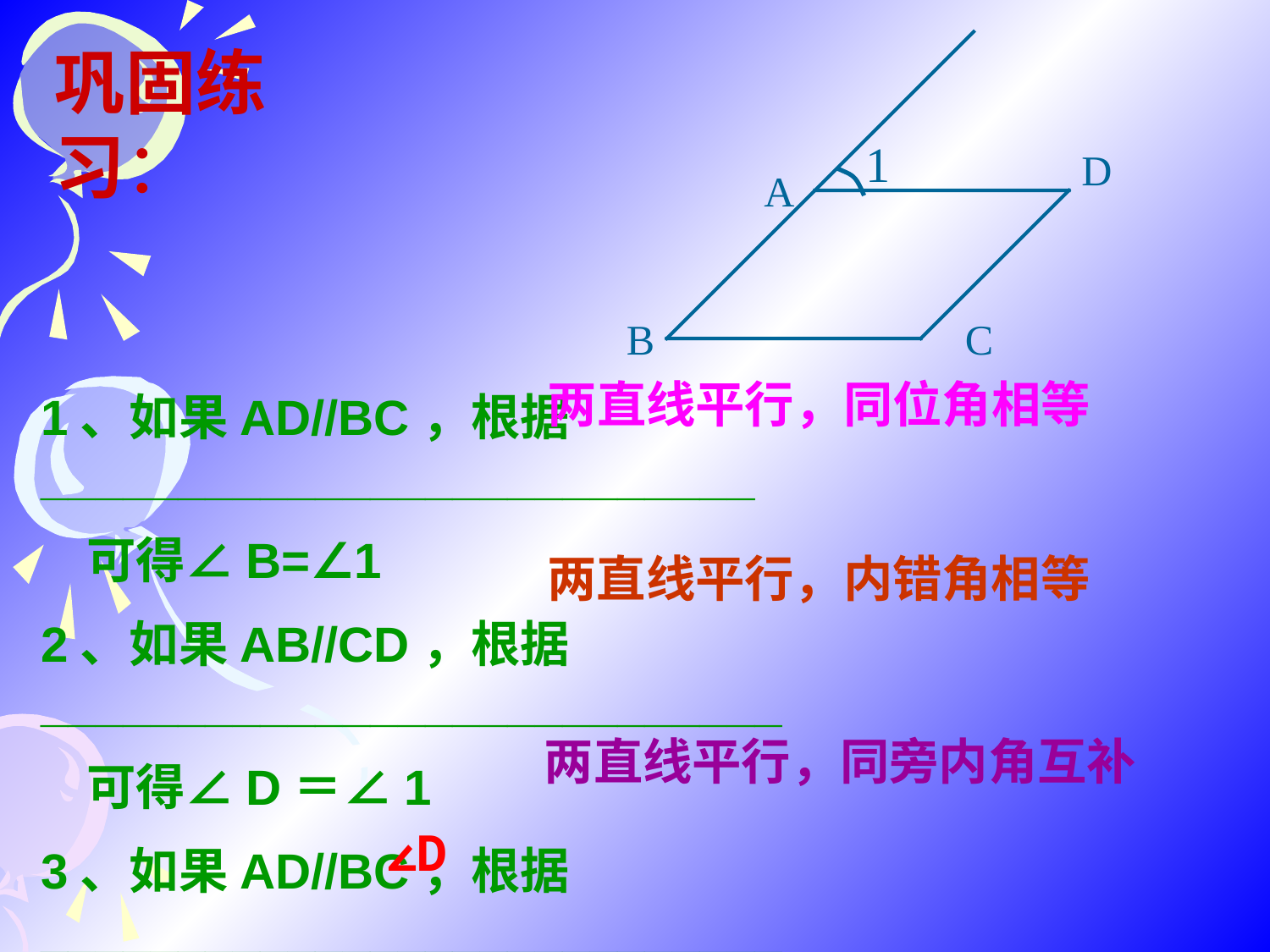

巩固练习：

D
A
B
C
1

两直线平行，同位角相等
1、如果AD//BC，根据__________________________
   可得∠B=∠1
2、如果AB//CD，根据___________________________
   可得∠D＝∠1
3、如果AD//BC，根据___________________________
   可得∠C＋_______＝180°
两直线平行，内错角相等
两直线平行，同旁内角互补
∠D